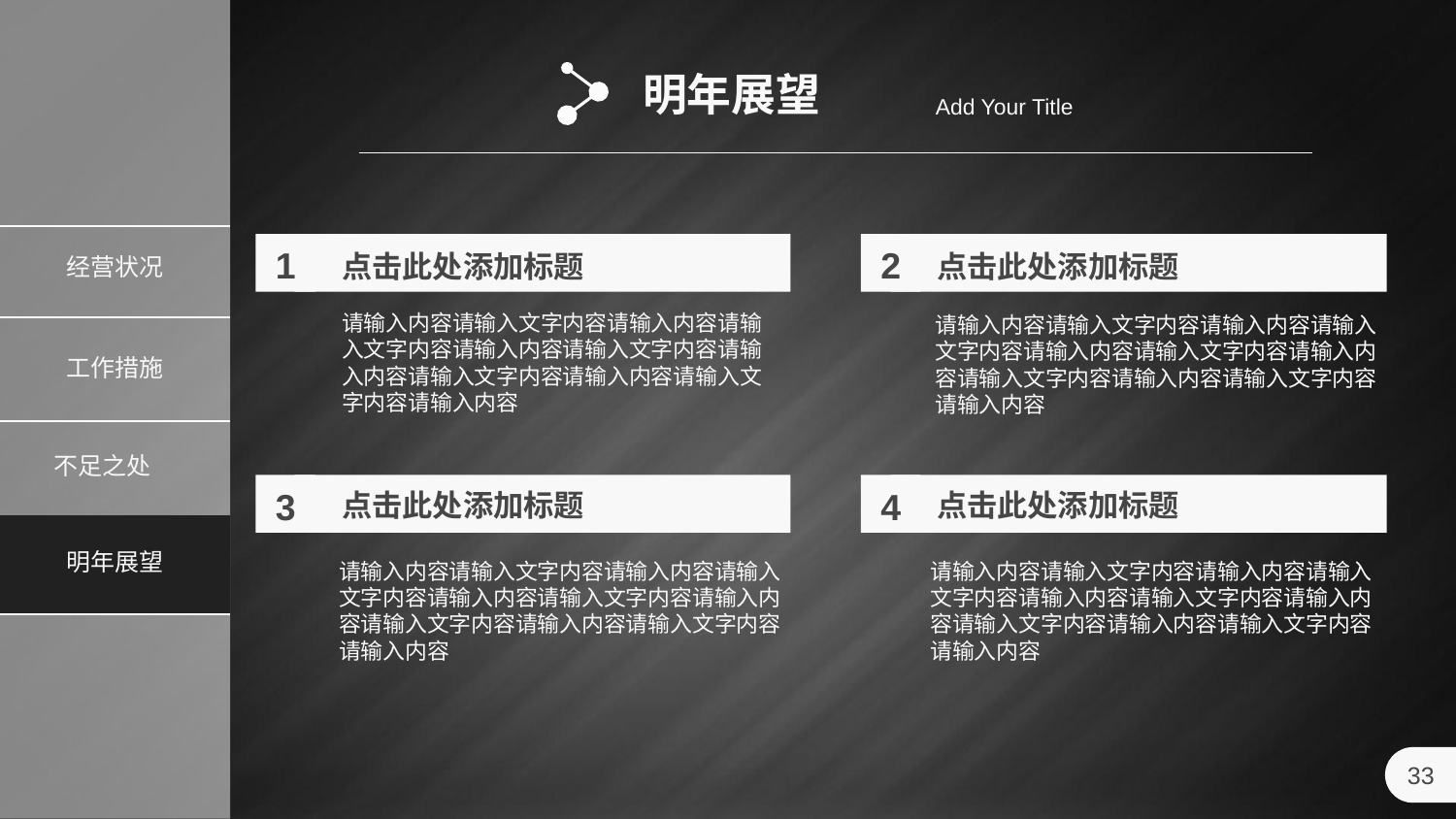

明年展望
Add Your Title

1
2
点击此处添加标题
点击此处添加标题
请输入内容请输入文字内容请输入内容请输入文字内容请输入内容请输入文字内容请输入内容请输入文字内容请输入内容请输入文字内容请输入内容
请输入内容请输入文字内容请输入内容请输入文字内容请输入内容请输入文字内容请输入内容请输入文字内容请输入内容请输入文字内容请输入内容

3
4
点击此处添加标题
点击此处添加标题
请输入内容请输入文字内容请输入内容请输入文字内容请输入内容请输入文字内容请输入内容请输入文字内容请输入内容请输入文字内容请输入内容
请输入内容请输入文字内容请输入内容请输入文字内容请输入内容请输入文字内容请输入内容请输入文字内容请输入内容请输入文字内容请输入内容